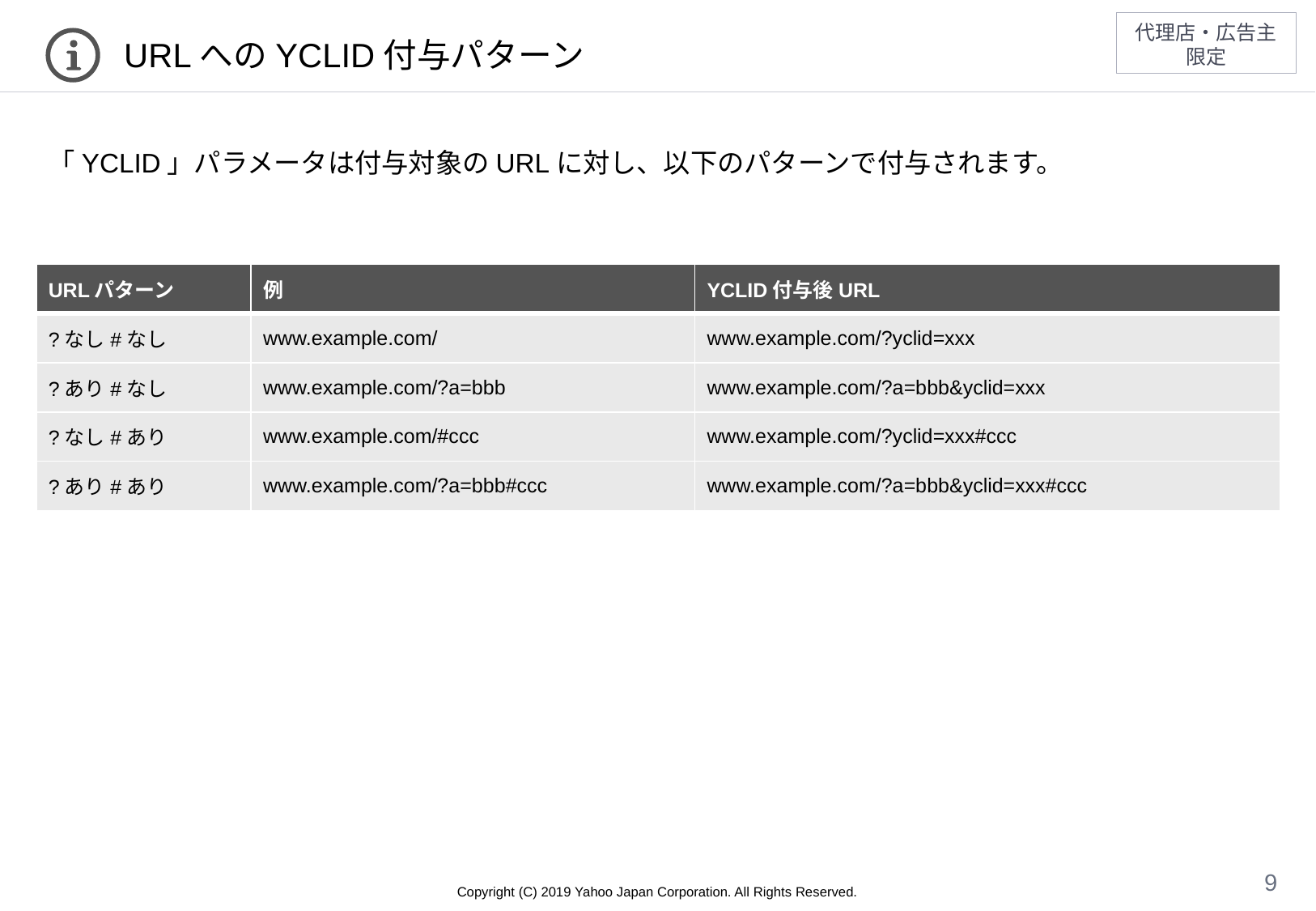

# URLへのYCLID付与パターン

「YCLID」パラメータは付与対象のURLに対し、以下のパターンで付与されます。
| URLパターン | 例 | YCLID付与後URL |
| --- | --- | --- |
| ?なし#なし | www.example.com/ | www.example.com/?yclid=xxx |
| ?あり#なし | www.example.com/?a=bbb | www.example.com/?a=bbb&yclid=xxx |
| ?なし#あり | www.example.com/#ccc | www.example.com/?yclid=xxx#ccc |
| ?あり#あり | www.example.com/?a=bbb#ccc | www.example.com/?a=bbb&yclid=xxx#ccc |
9
Copyright (C) 2019 Yahoo Japan Corporation. All Rights Reserved.